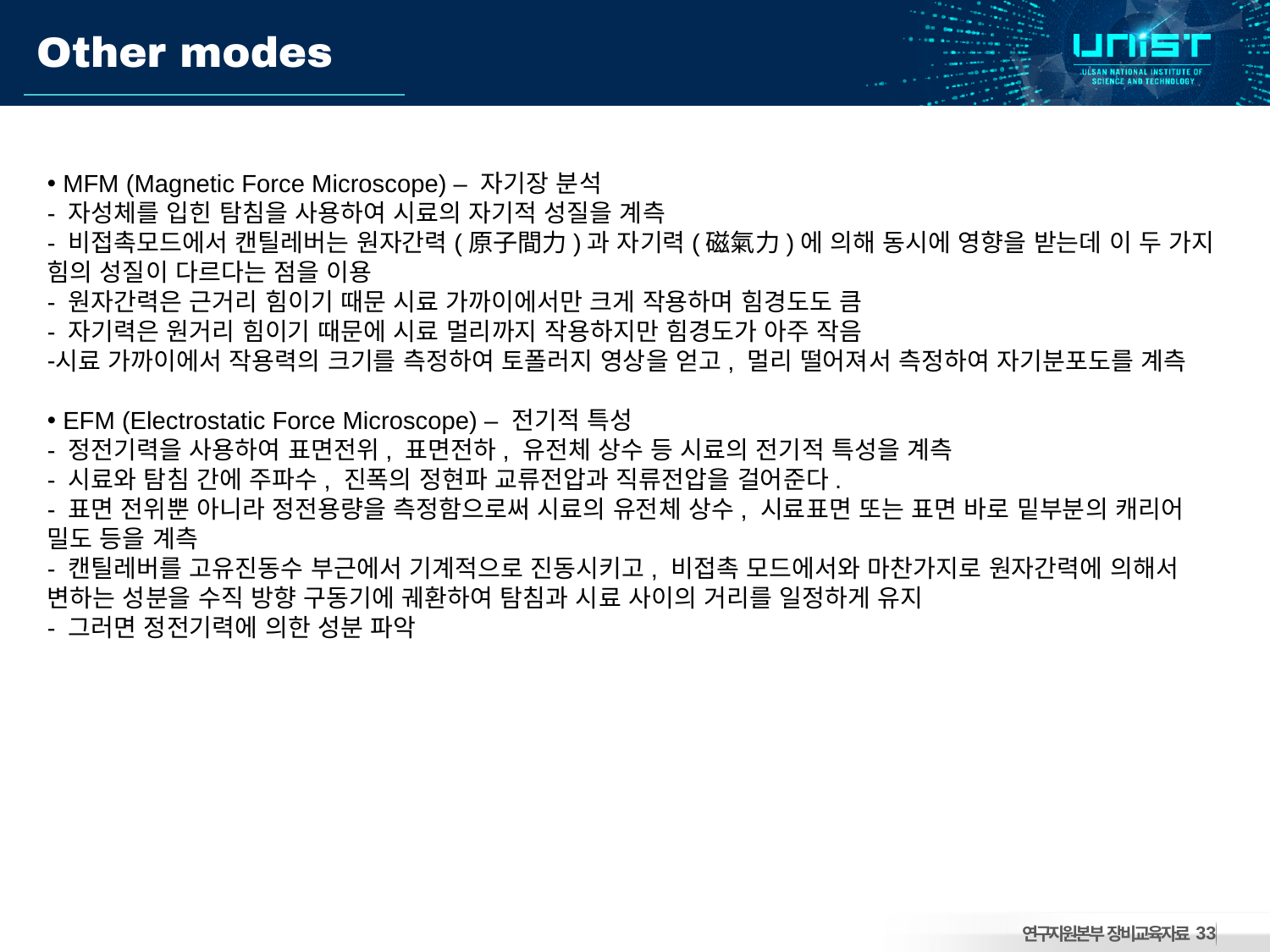

# Other modes
 MFM (Magnetic Force Microscope) – 자기장 분석
- 자성체를 입힌 탐침을 사용하여 시료의 자기적 성질을 계측
- 비접촉모드에서 캔틸레버는 원자간력(原子間力)과 자기력(磁氣力)에 의해 동시에 영향을 받는데 이 두 가지 힘의 성질이 다르다는 점을 이용
- 원자간력은 근거리 힘이기 때문 시료 가까이에서만 크게 작용하며 힘경도도 큼
- 자기력은 원거리 힘이기 때문에 시료 멀리까지 작용하지만 힘경도가 아주 작음
시료 가까이에서 작용력의 크기를 측정하여 토폴러지 영상을 얻고, 멀리 떨어져서 측정하여 자기분포도를 계측

 EFM (Electrostatic Force Microscope) – 전기적 특성
- 정전기력을 사용하여 표면전위, 표면전하, 유전체 상수 등 시료의 전기적 특성을 계측
- 시료와 탐침 간에 주파수, 진폭의 정현파 교류전압과 직류전압을 걸어준다.
- 표면 전위뿐 아니라 정전용량을 측정함으로써 시료의 유전체 상수, 시료표면 또는 표면 바로 밑부분의 캐리어 밀도 등을 계측
- 캔틸레버를 고유진동수 부근에서 기계적으로 진동시키고, 비접촉 모드에서와 마찬가지로 원자간력에 의해서 변하는 성분을 수직 방향 구동기에 궤환하여 탐침과 시료 사이의 거리를 일정하게 유지
- 그러면 정전기력에 의한 성분 파악